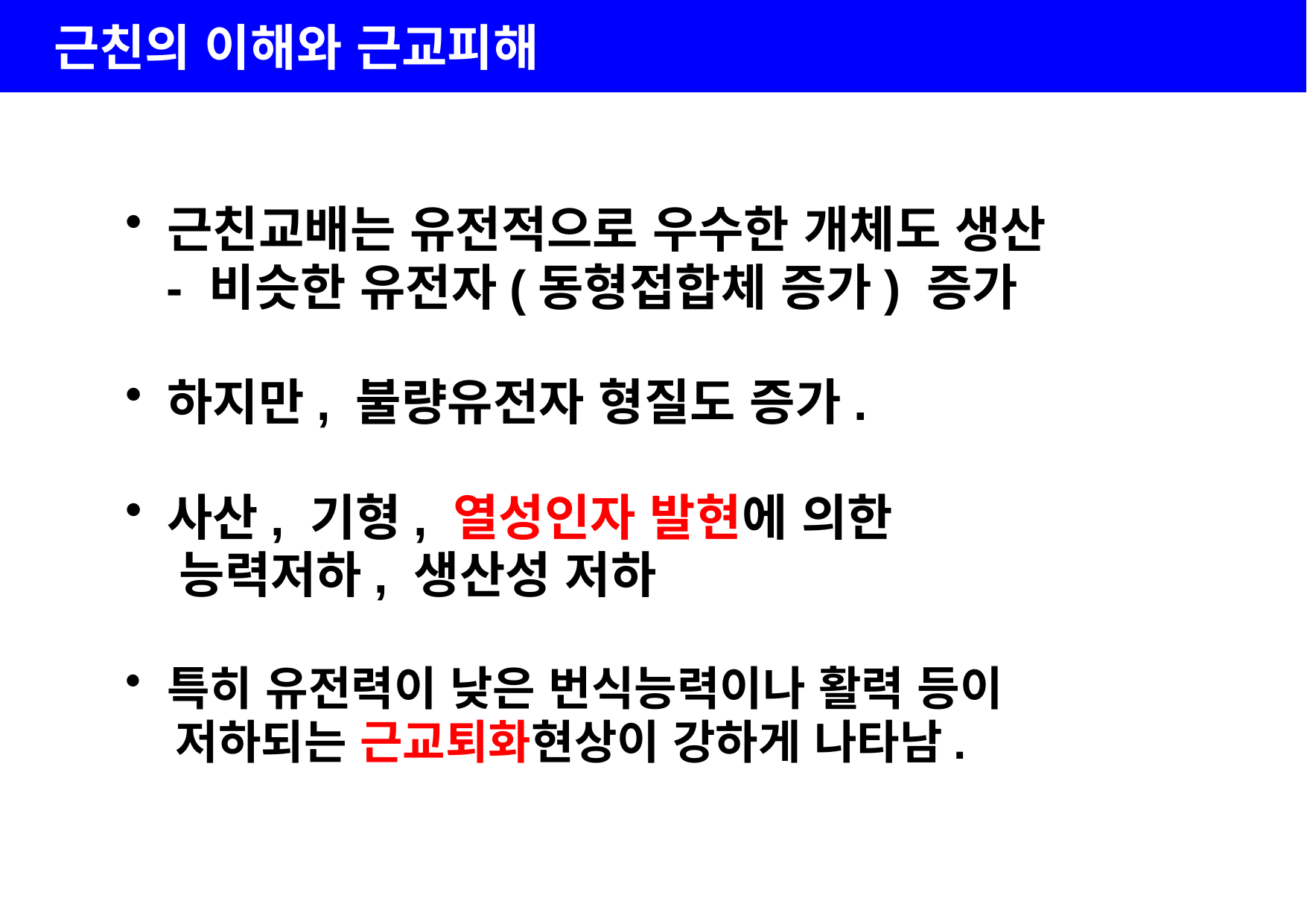

|  |
| --- |
근친의 이해와 근교피해
근친교배는 유전적으로 우수한 개체도 생산
   - 비슷한 유전자(동형접합체 증가) 증가

하지만, 불량유전자 형질도 증가.

사산, 기형, 열성인자 발현에 의한
   능력저하, 생산성 저하

특히 유전력이 낮은 번식능력이나 활력 등이
   저하되는 근교퇴화현상이 강하게 나타남.